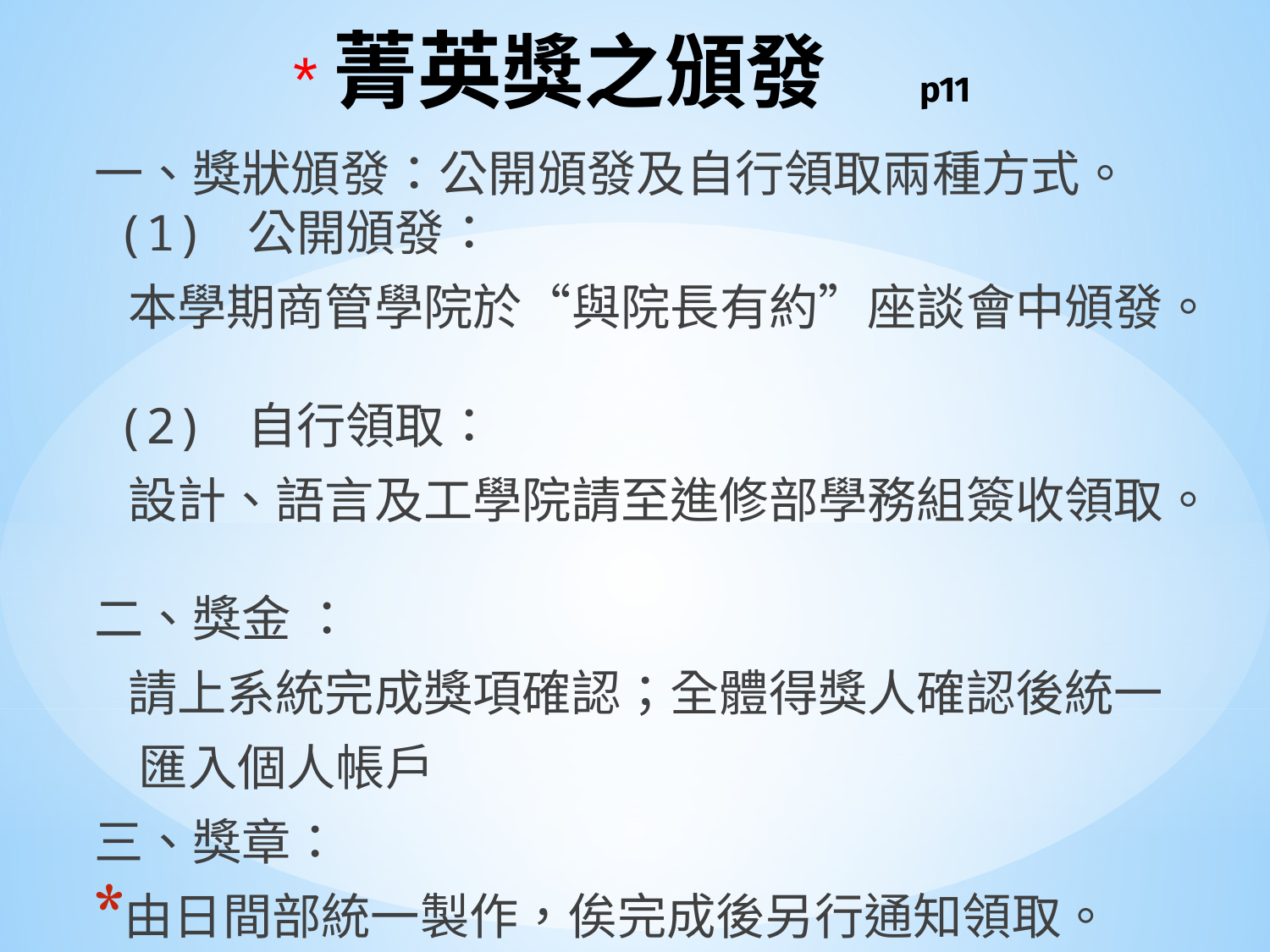

# *菁英獎之頒發    p11
一、獎狀頒發：公開頒發及自行領取兩種方式。
 (1) 公開頒發：
  本學期商管學院於“與院長有約”座談會中頒發。
 (2) 自行領取：
  設計、語言及工學院請至進修部學務組簽收領取。
二、獎金 ：
  請上系統完成獎項確認；全體得獎人確認後統一
   匯入個人帳戶
三、獎章：
由日間部統一製作，俟完成後另行通知領取。